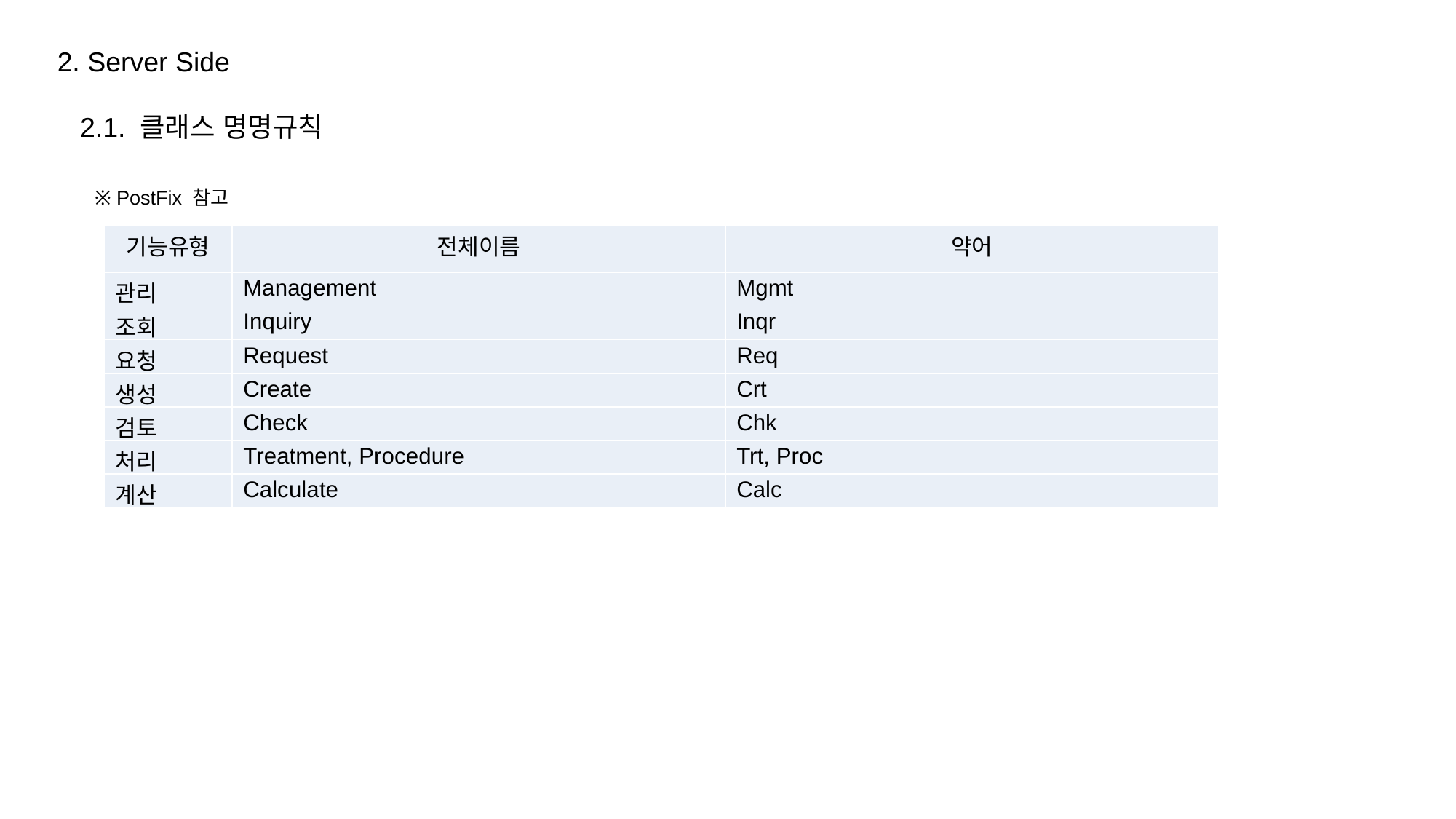

2. Server Side

   2.1. 클래스 명명규칙
※ PostFix 참고
| 기능유형 | 전체이름 | 약어 |
| --- | --- | --- |
| 관리 | Management | Mgmt |
| 조회 | Inquiry | Inqr |
| 요청 | Request | Req |
| 생성 | Create | Crt |
| 검토 | Check | Chk |
| 처리 | Treatment, Procedure | Trt, Proc |
| 계산 | Calculate | Calc |